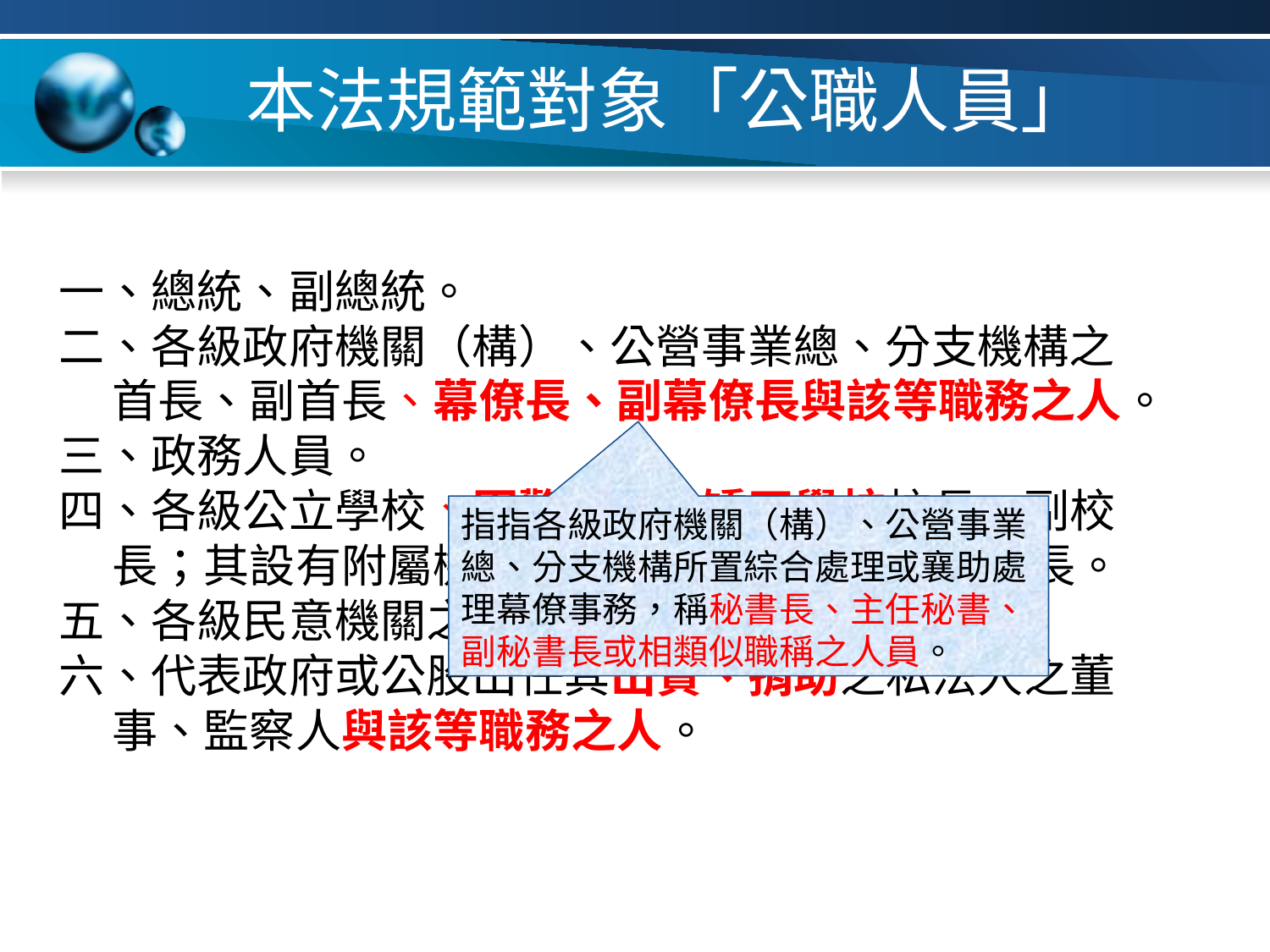

# 本法規範對象「公職人員」
一、總統、副總統。
二、各級政府機關（構）、公營事業總、分支機構之
    首長、副首長、幕僚長、副幕僚長與該等職務之人。
三、政務人員。
四、各級公立學校、軍警院校、矯正學校校長、副校
    長；其設有附屬機構者，該機構之首長、副首長。
五、各級民意機關之民意代表。
六、代表政府或公股出任其出資、捐助之私法人之董
    事、監察人與該等職務之人。
指指各級政府機關（構）、公營事業總、分支機構所置綜合處理或襄助處理幕僚事務，稱秘書長、主任秘書、副秘書長或相類似職稱之人員。